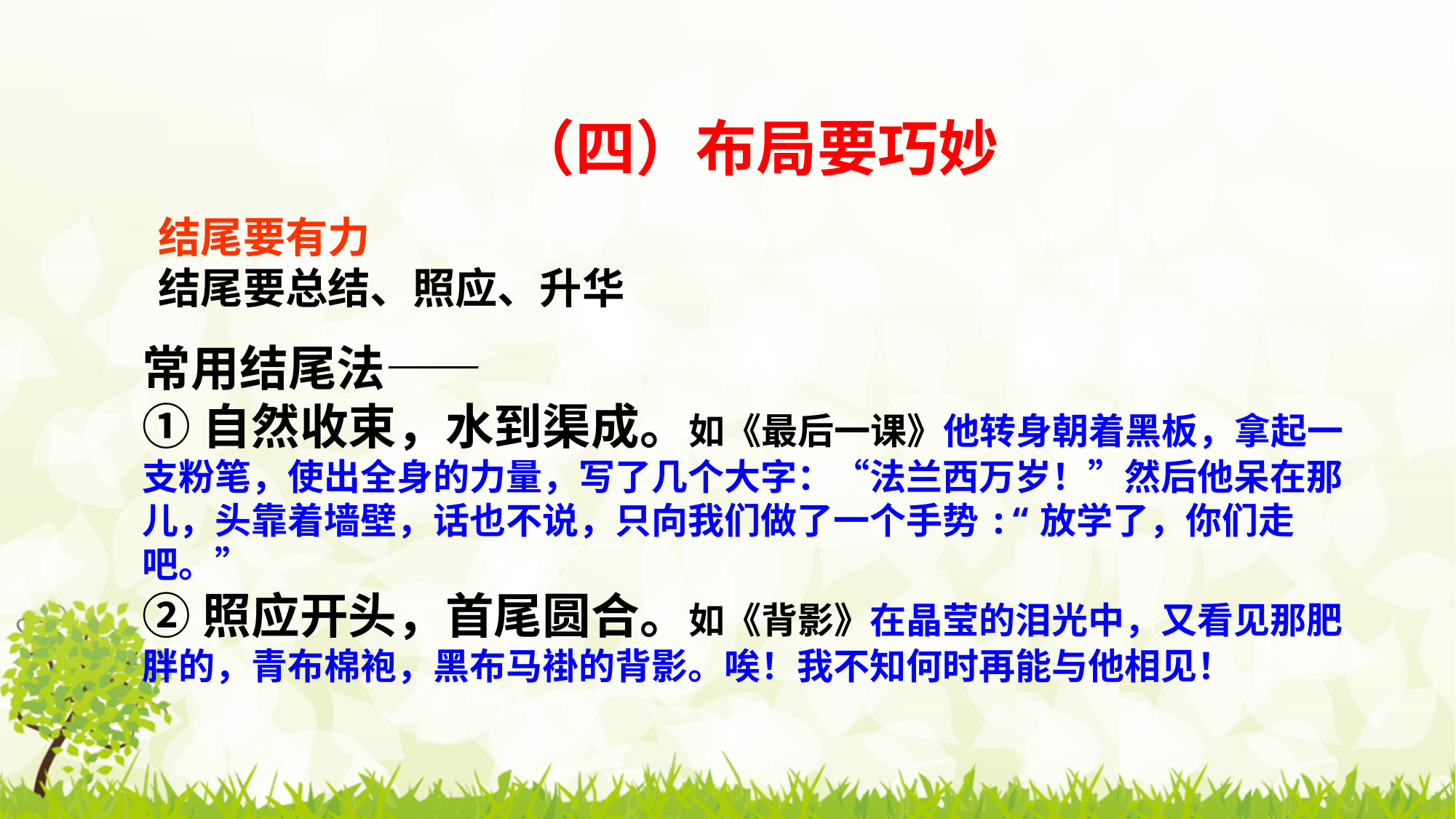

（四）布局要巧妙
结尾要有力
结尾要总结、照应、升华
常用结尾法——
①自然收束，水到渠成。如《最后一课》他转身朝着黑板，拿起一支粉笔，使出全身的力量，写了几个大字：“法兰西万岁！”然后他呆在那儿，头靠着墙壁，话也不说，只向我们做了一个手势:“放学了，你们走吧。”
②照应开头，首尾圆合。如《背影》在晶莹的泪光中，又看见那肥胖的，青布棉袍，黑布马褂的背影。唉！我不知何时再能与他相见！